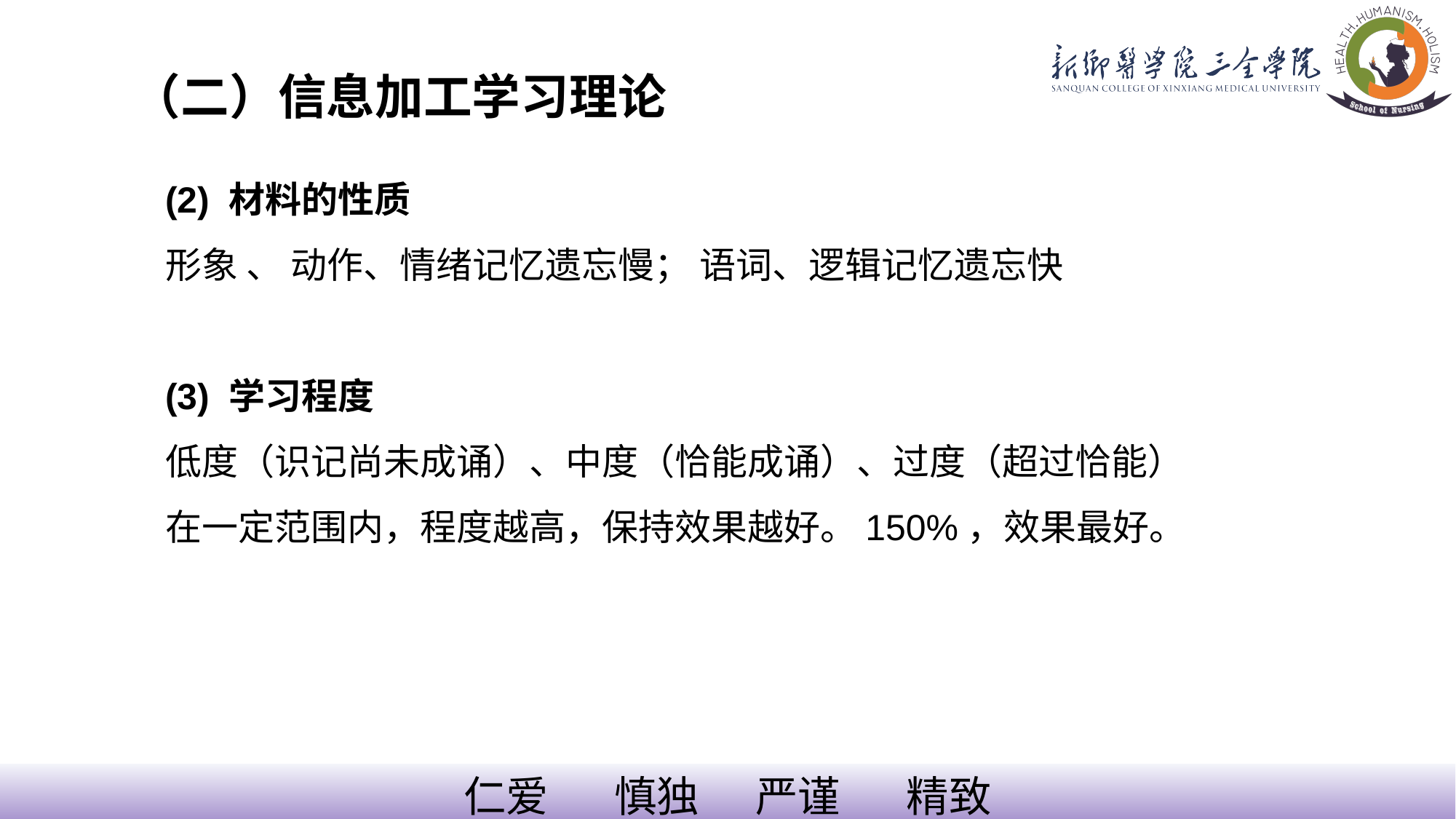

（二）信息加工学习理论
(2) 材料的性质
形象 、 动作、情绪记忆遗忘慢； 语词、逻辑记忆遗忘快

(3) 学习程度
低度（识记尚未成诵）、中度（恰能成诵）、过度（超过恰能）
在一定范围内，程度越高，保持效果越好。150%，效果最好。